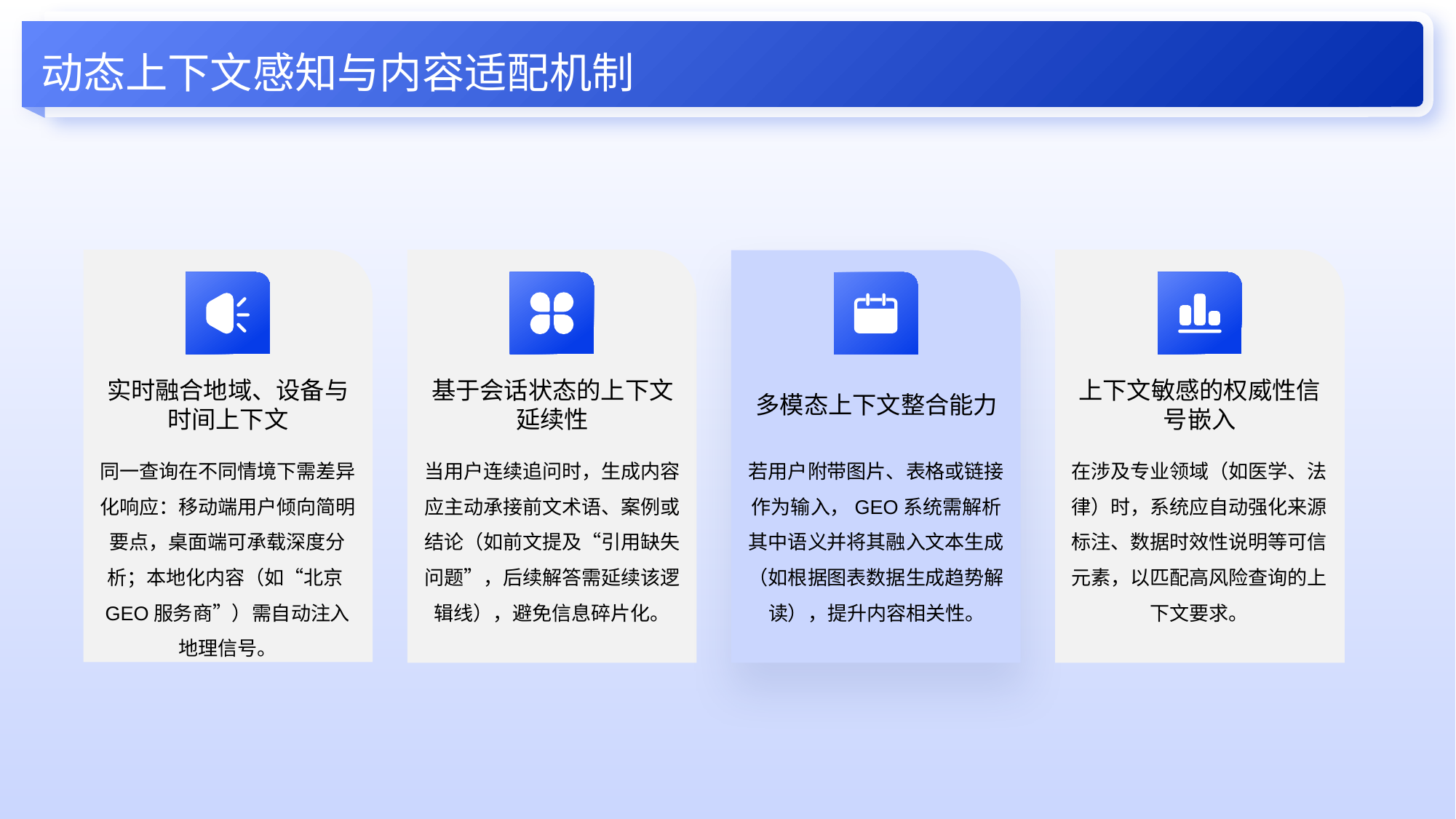

动态上下文感知与内容适配机制

实时融合地域、设备与时间上下文
上下文敏感的权威性信号嵌入
多模态上下文整合能力
基于会话状态的上下文延续性
同一查询在不同情境下需差异化响应：移动端用户倾向简明要点，桌面端可承载深度分析；本地化内容（如“北京GEO服务商”）需自动注入地理信号。
当用户连续追问时，生成内容应主动承接前文术语、案例或结论（如前文提及“引用缺失问题”，后续解答需延续该逻辑线），避免信息碎片化。
若用户附带图片、表格或链接作为输入，GEO系统需解析其中语义并将其融入文本生成（如根据图表数据生成趋势解读），提升内容相关性。
在涉及专业领域（如医学、法律）时，系统应自动强化来源标注、数据时效性说明等可信元素，以匹配高风险查询的上下文要求。